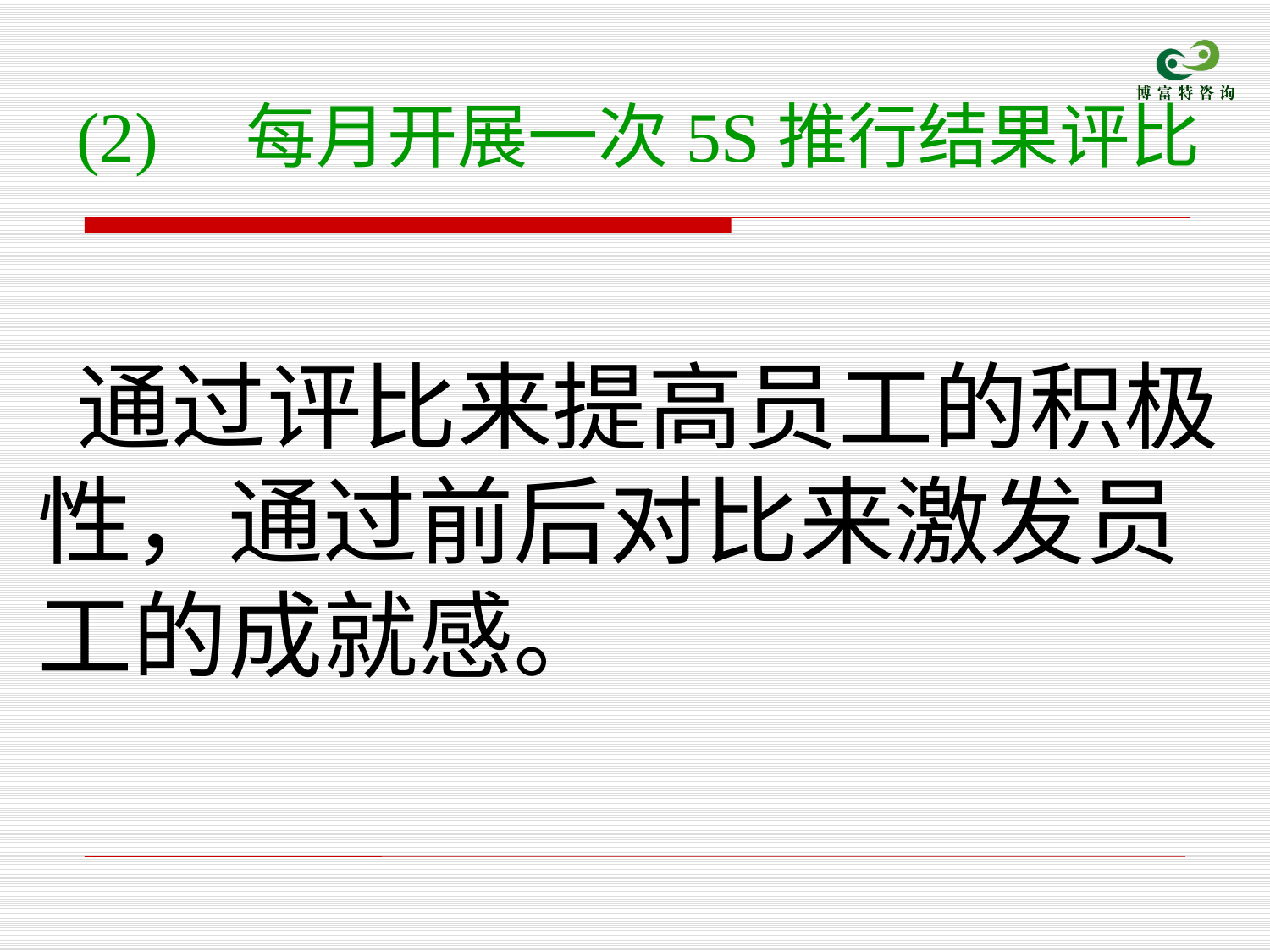

(2)　每月开展一次5S推行结果评比

通过评比来提高员工的积极性，通过前后对比来激发员工的成就感。

446